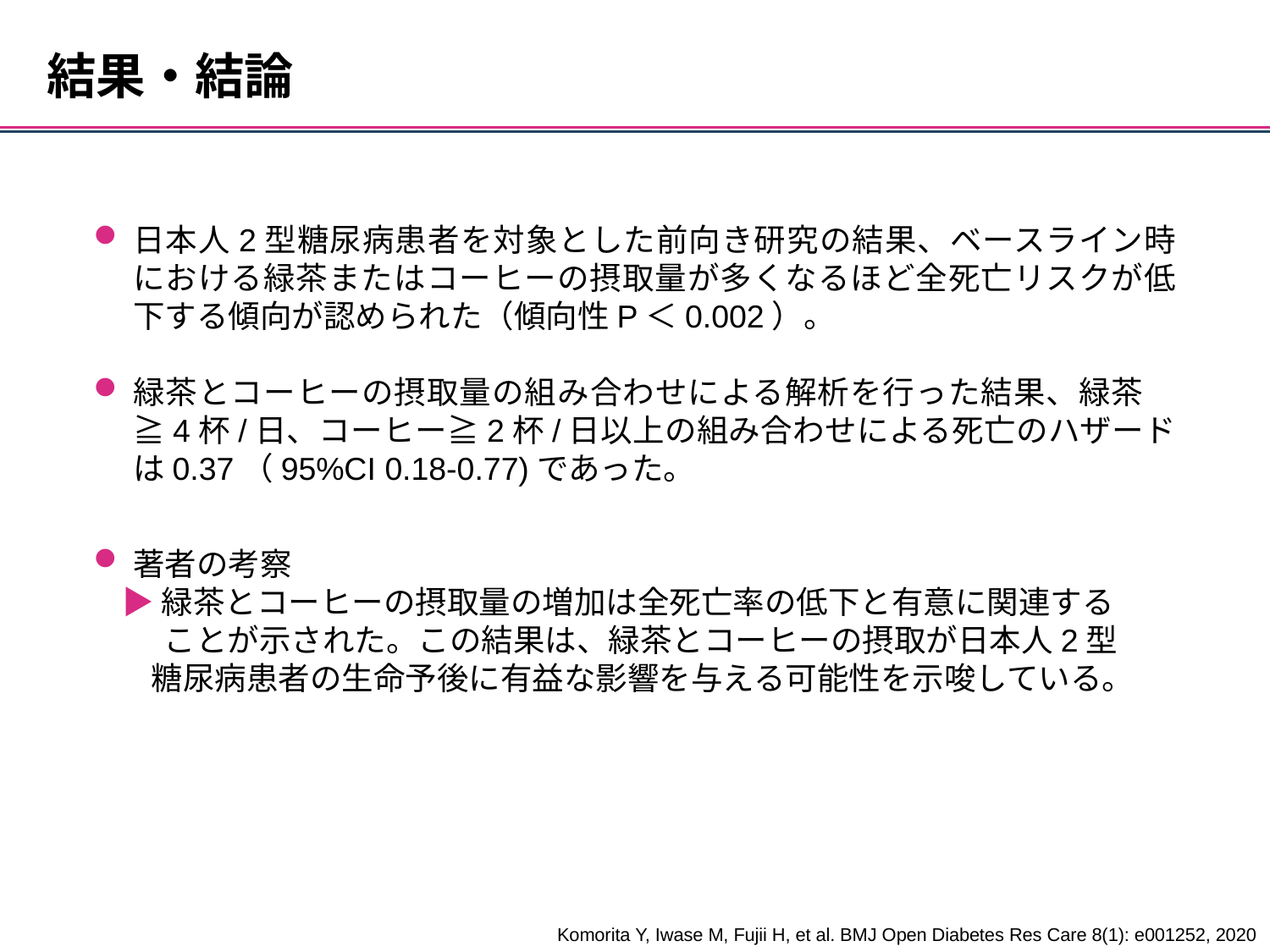

結果・結論
日本人2型糖尿病患者を対象とした前向き研究の結果、ベースライン時における緑茶またはコーヒーの摂取量が多くなるほど全死亡リスクが低下する傾向が認められた（傾向性P＜0.002）。

緑茶とコーヒーの摂取量の組み合わせによる解析を行った結果、緑茶　≧4杯/日、コーヒー≧2杯/日以上の組み合わせによる死亡のハザードは0.37（95%CI 0.18-0.77)であった。

著者の考察
    ▶緑茶とコーヒーの摂取量の増加は全死亡率の低下と有意に関連する
　　 ことが示された。この結果は、緑茶とコーヒーの摂取が日本人2型
       糖尿病患者の生命予後に有益な影響を与える可能性を示唆している。
Komorita Y, Iwase M, Fujii H, et al. BMJ Open Diabetes Res Care 8(1): e001252, 2020